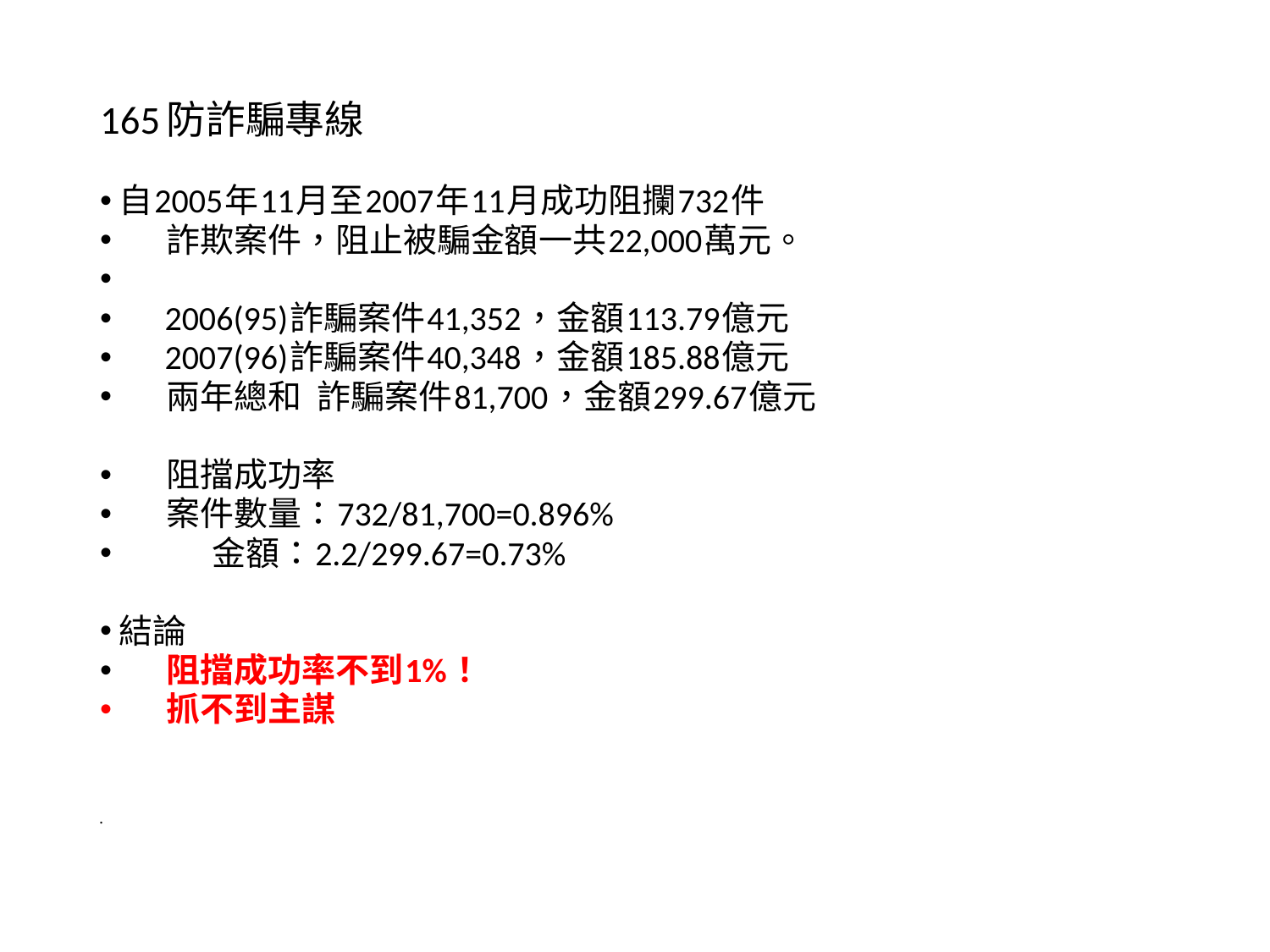

# 165防詐騙專線

自2005年11月至2007年11月成功阻攔732件
      詐欺案件，阻止被騙金額一共22,000萬元。

      2006(95)詐騙案件41,352，金額113.79億元
      2007(96)詐騙案件40,348，金額185.88億元
      兩年總和  詐騙案件81,700，金額299.67億元

      阻擋成功率
      案件數量：732/81,700=0.896%
            金額：2.2/299.67=0.73%

結論
      阻擋成功率不到1%！
      抓不到主謀